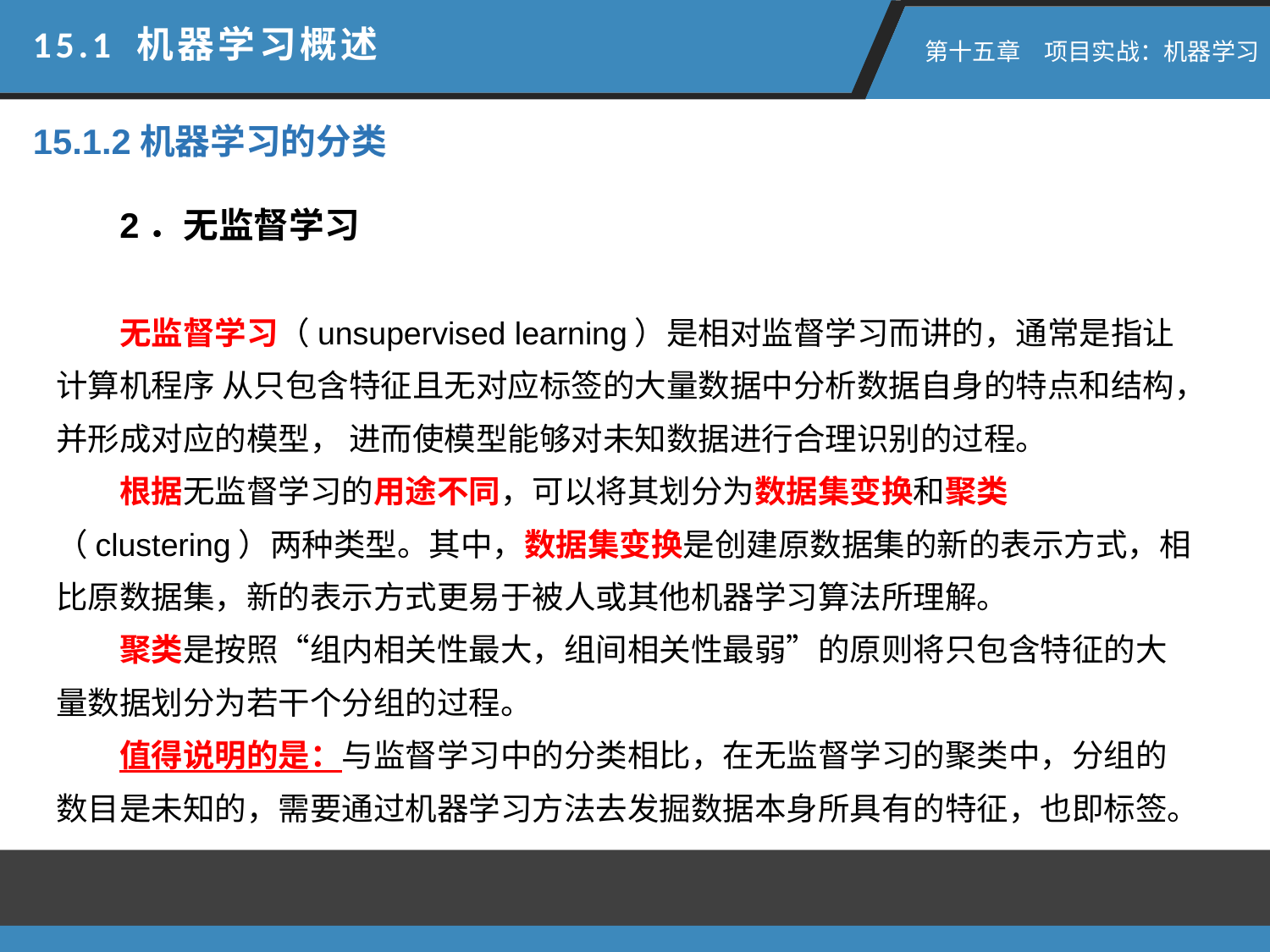

15.1 机器学习概述
  第十五章　项目实战：机器学习
15.1.2机器学习的分类
2．无监督学习

无监督学习（unsupervised learning）是相对监督学习而讲的，通常是指让计算机程序 从只包含特征且无对应标签的大量数据中分析数据自身的特点和结构，并形成对应的模型， 进而使模型能够对未知数据进行合理识别的过程。
根据无监督学习的用途不同，可以将其划分为数据集变换和聚类（clustering）两种类型。其中，数据集变换是创建原数据集的新的表示方式，相比原数据集，新的表示方式更易于被人或其他机器学习算法所理解。
聚类是按照“组内相关性最大，组间相关性最弱”的原则将只包含特征的大量数据划分为若干个分组的过程。
值得说明的是：与监督学习中的分类相比，在无监督学习的聚类中，分组的数目是未知的，需要通过机器学习方法去发掘数据本身所具有的特征，也即标签。